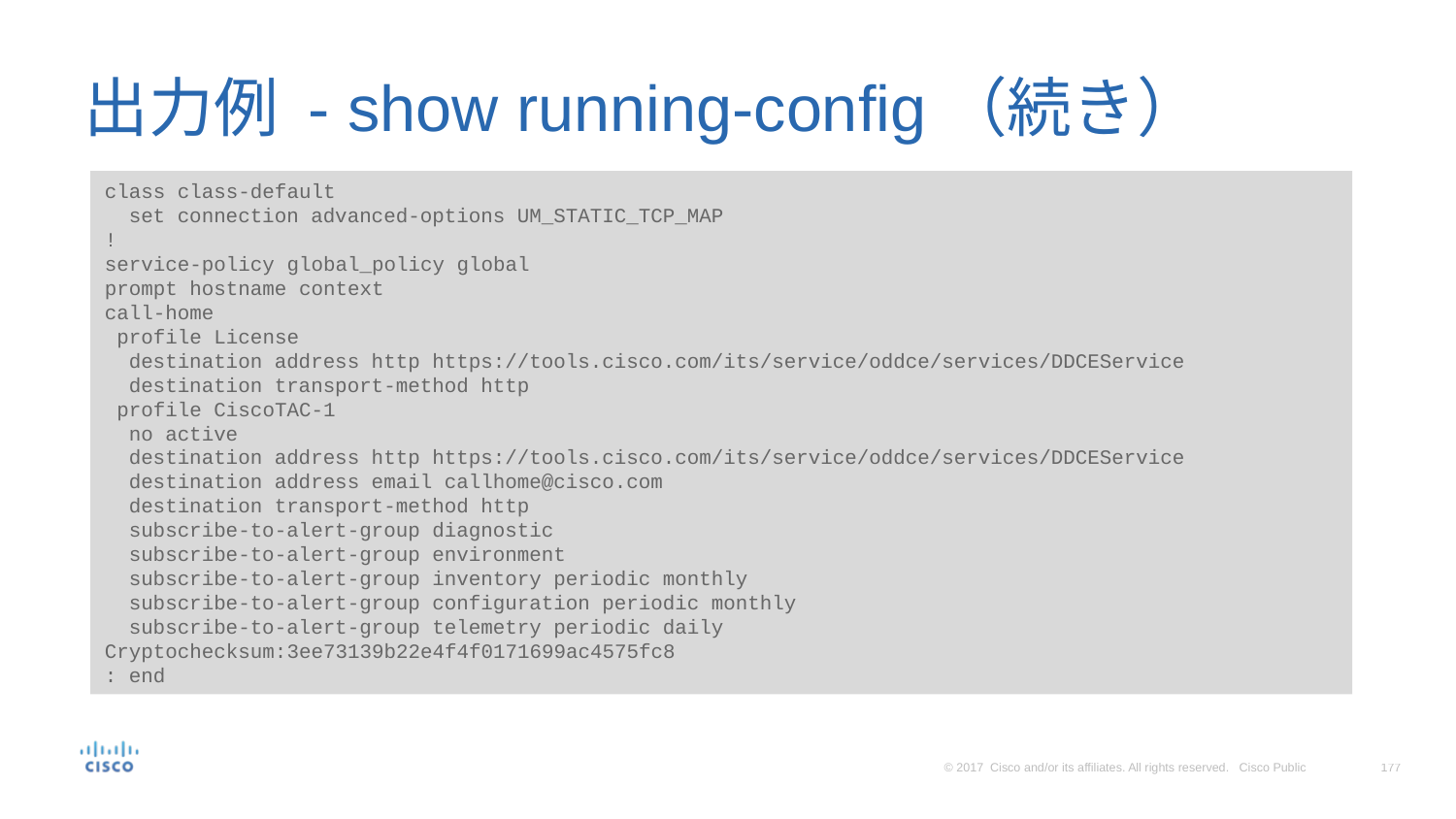

# 出力例 - show running-config（続き）
class class-default
  set connection advanced-options UM_STATIC_TCP_MAP
!
service-policy global_policy global
prompt hostname context
call-home
 profile License
  destination address http https://tools.cisco.com/its/service/oddce/services/DDCEService
  destination transport-method http
 profile CiscoTAC-1
  no active
  destination address http https://tools.cisco.com/its/service/oddce/services/DDCEService
  destination address email callhome@cisco.com
  destination transport-method http
  subscribe-to-alert-group diagnostic
  subscribe-to-alert-group environment
  subscribe-to-alert-group inventory periodic monthly
  subscribe-to-alert-group configuration periodic monthly
  subscribe-to-alert-group telemetry periodic daily
Cryptochecksum:3ee73139b22e4f4f0171699ac4575fc8
: end